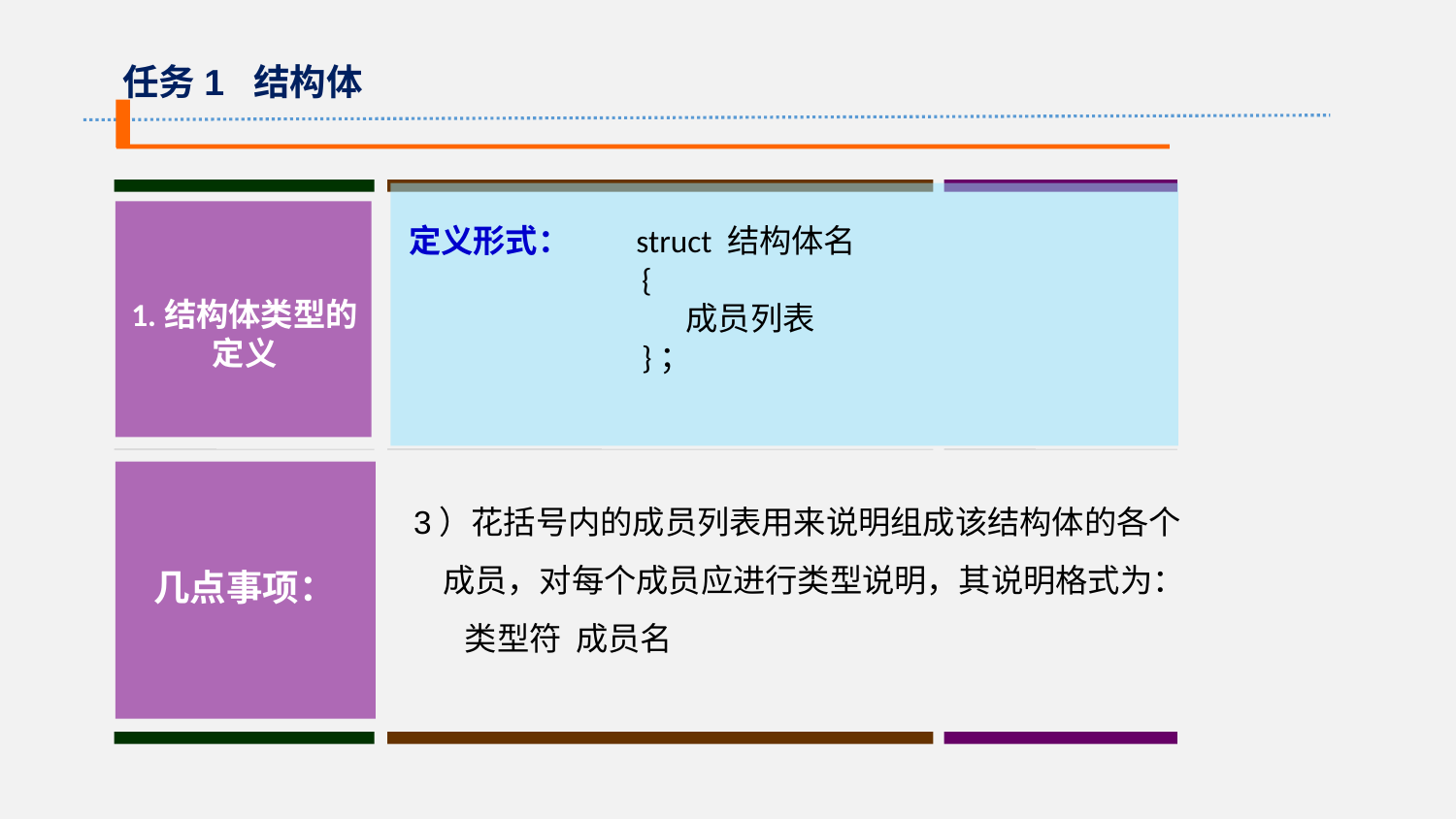

任务1  结构体

定义形式：        struct 结构体名
                                {
                                     成员列表
                                }；
1.结构体类型的
定义

3）花括号内的成员列表用来说明组成该结构体的各个
   成员，对每个成员应进行类型说明，其说明格式为：
      类型符  成员名
几点事项：